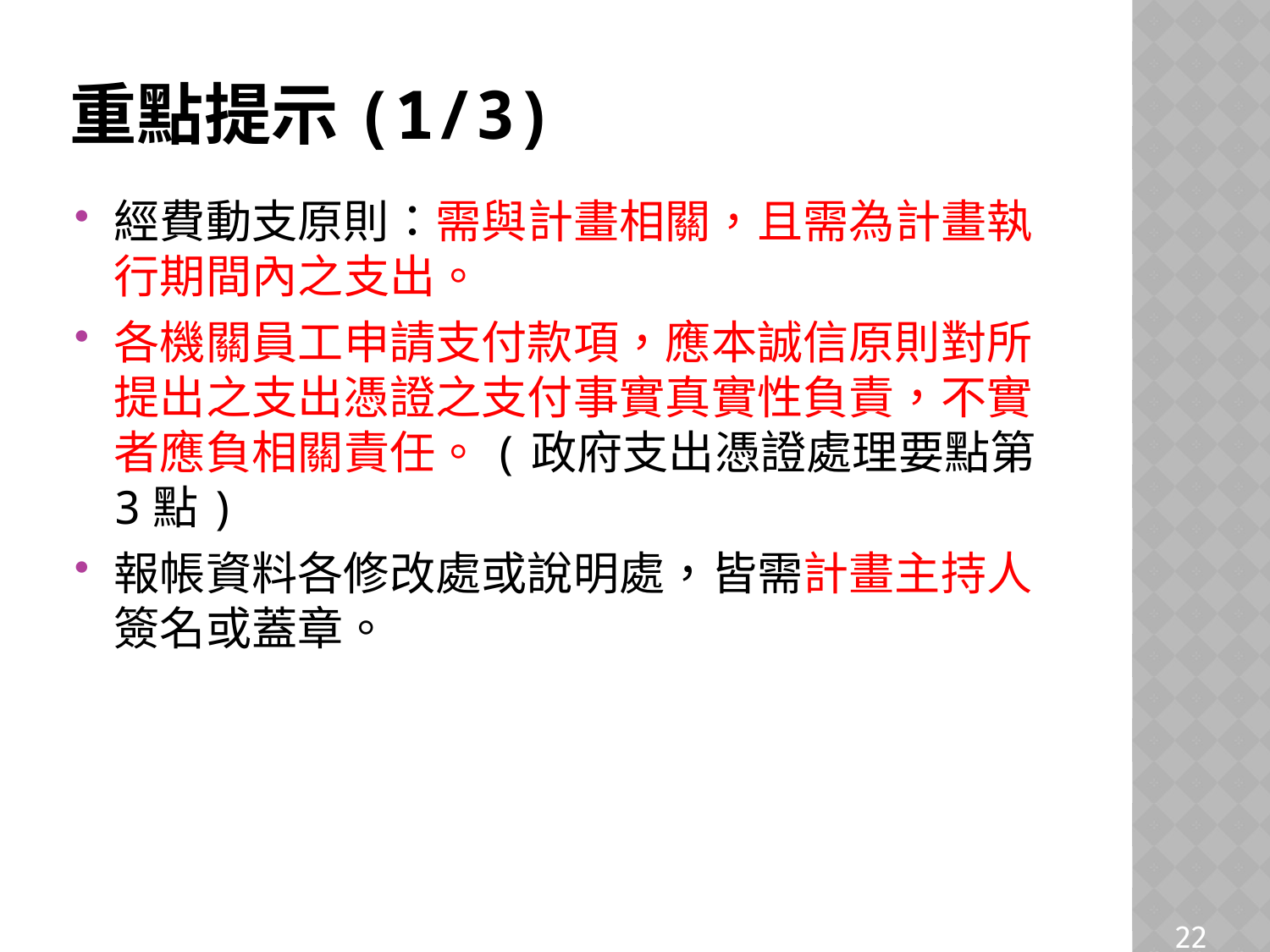

# 重點提示(1/3)
經費動支原則：需與計畫相關，且需為計畫執行期間內之支出。
各機關員工申請支付款項，應本誠信原則對所提出之支出憑證之支付事實真實性負責，不實者應負相關責任。(政府支出憑證處理要點第3點)
報帳資料各修改處或說明處，皆需計畫主持人簽名或蓋章。

22